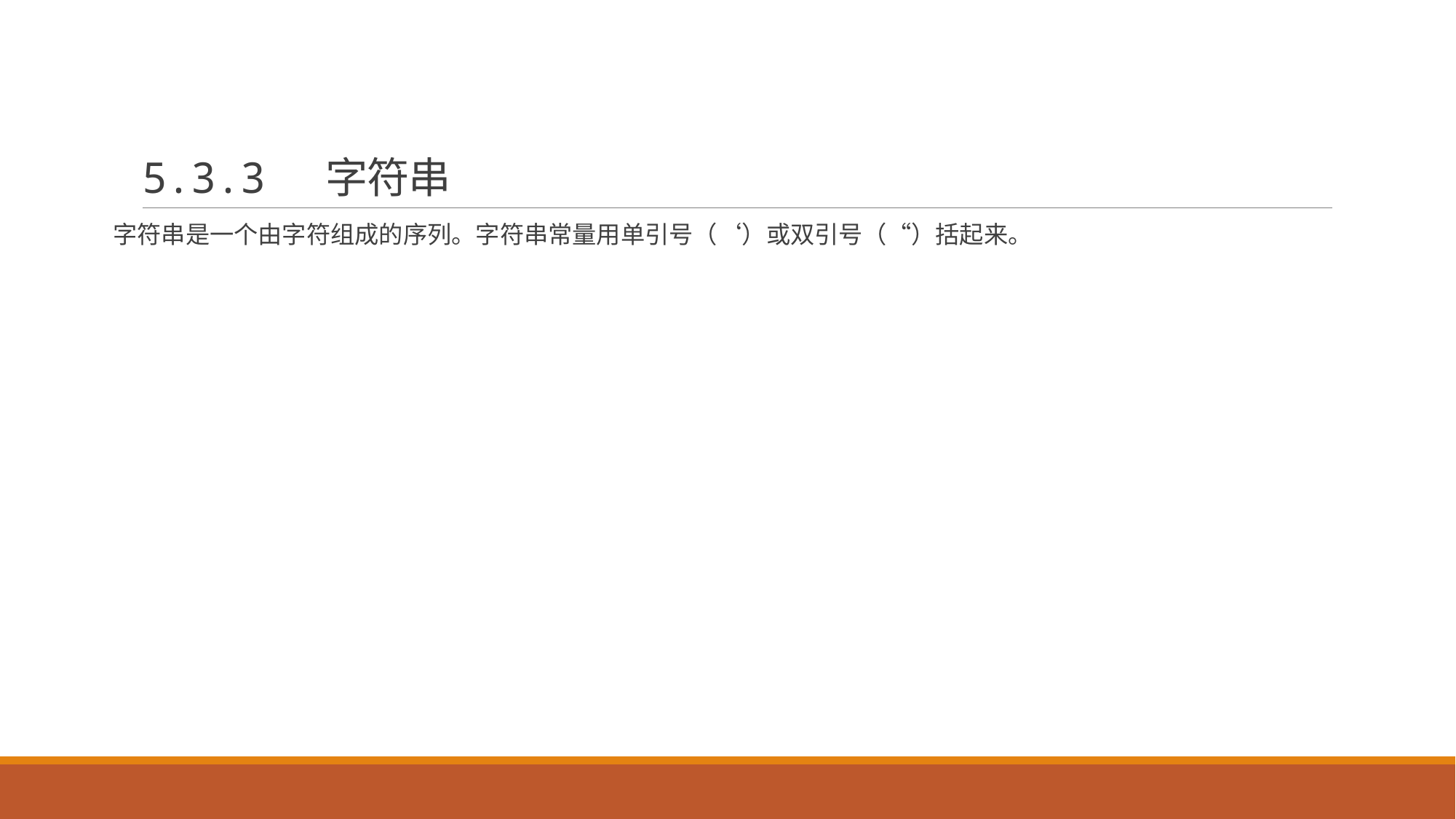

# 5.3.3  字符串
字符串是一个由字符组成的序列。字符串常量用单引号（‘）或双引号（“）括起来。